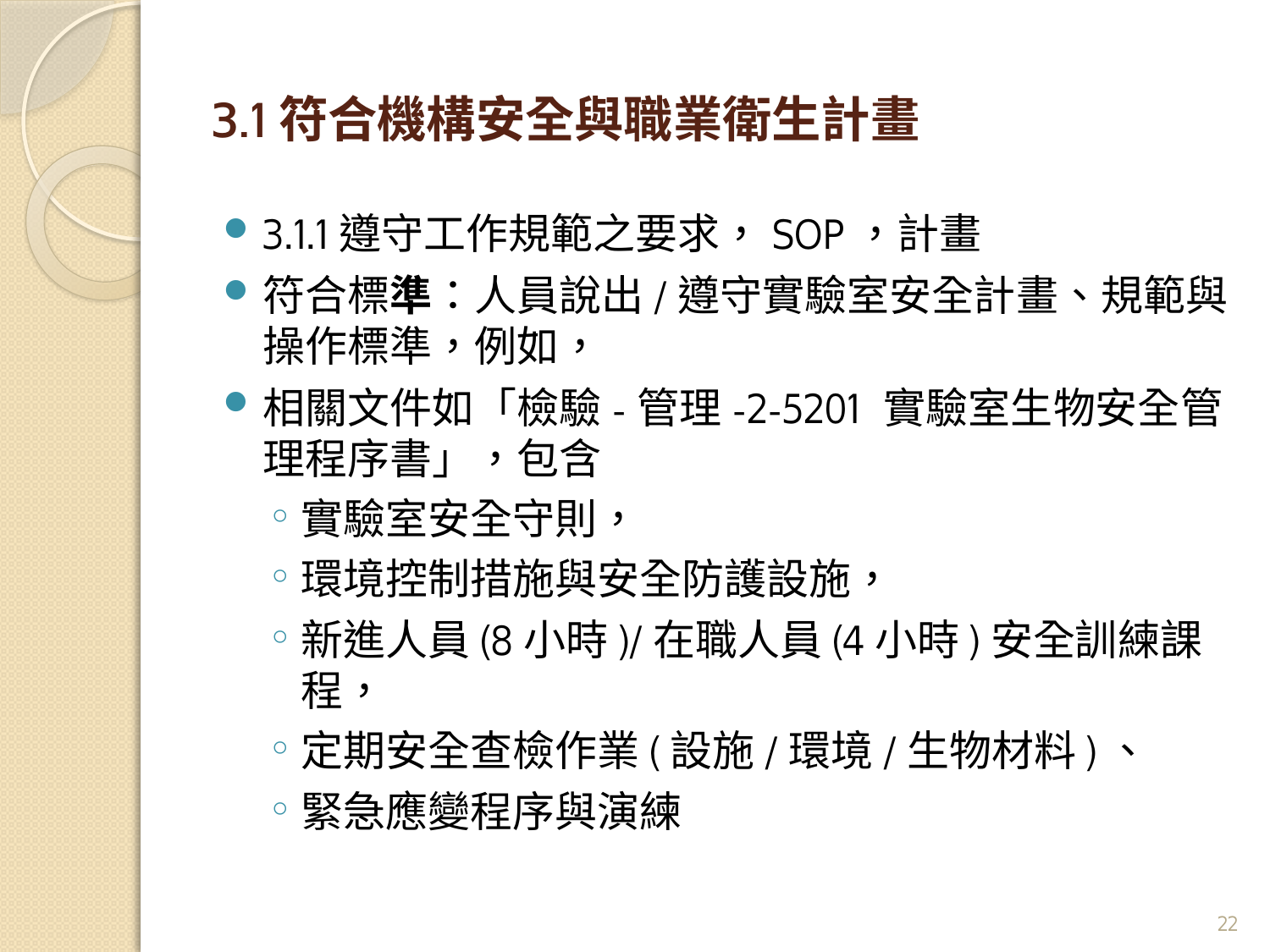

# 3.1符合機構安全與職業衛生計畫
3.1.1遵守工作規範之要求，SOP，計畫
符合標準：人員說出/遵守實驗室安全計畫、規範與操作標準，例如，
相關文件如「檢驗-管理-2-5201 實驗室生物安全管理程序書」，包含
實驗室安全守則，
環境控制措施與安全防護設施，
新進人員(8小時)/在職人員(4小時)安全訓練課程，
定期安全查檢作業(設施/環境/生物材料)、
緊急應變程序與演練

22